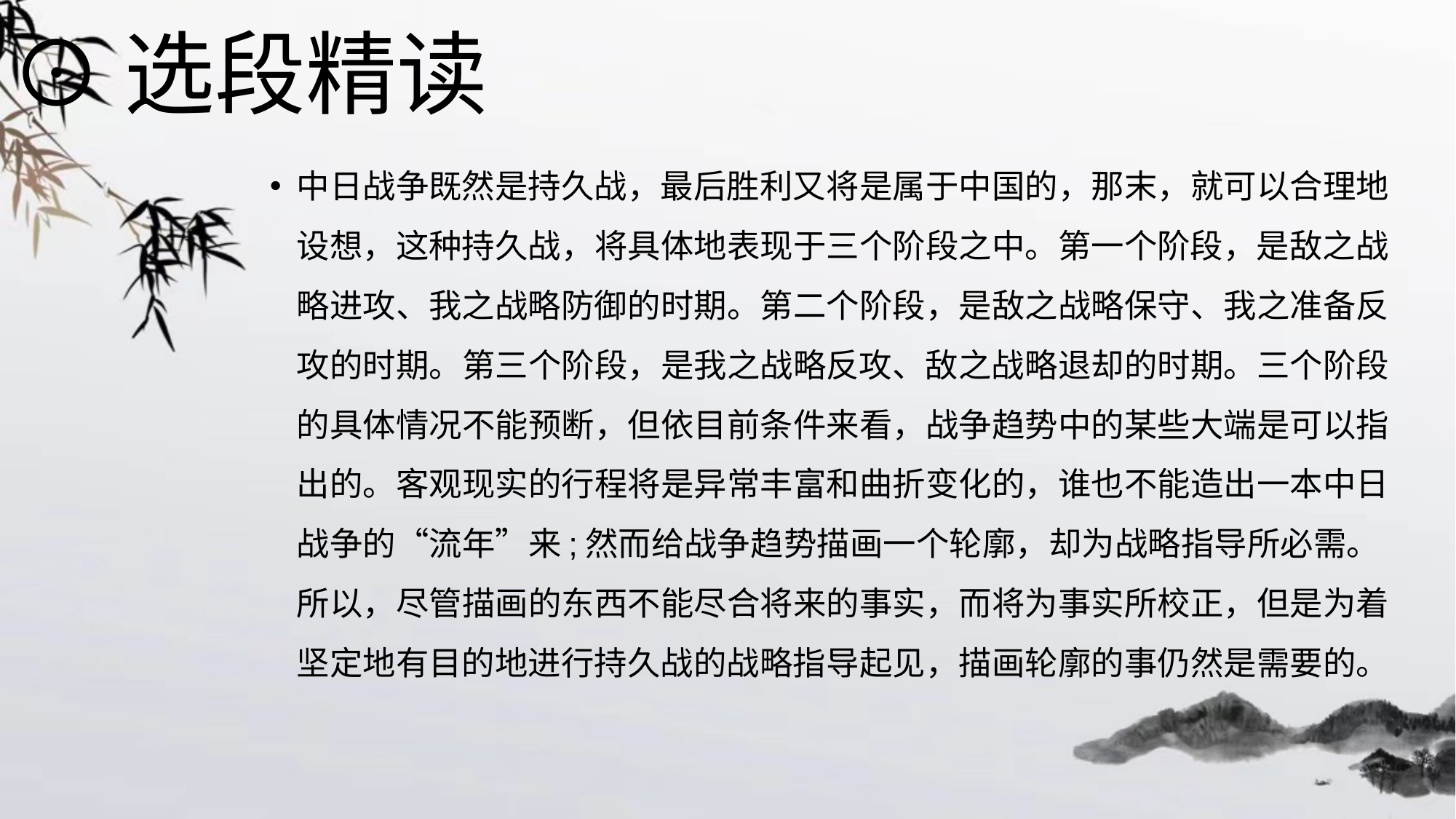

# ⊙选段精读
中日战争既然是持久战，最后胜利又将是属于中国的，那末，就可以合理地设想，这种持久战，将具体地表现于三个阶段之中。第一个阶段，是敌之战略进攻、我之战略防御的时期。第二个阶段，是敌之战略保守、我之准备反攻的时期。第三个阶段，是我之战略反攻、敌之战略退却的时期。三个阶段的具体情况不能预断，但依目前条件来看，战争趋势中的某些大端是可以指出的。客观现实的行程将是异常丰富和曲折变化的，谁也不能造出一本中日战争的“流年”来;然而给战争趋势描画一个轮廓，却为战略指导所必需。所以，尽管描画的东西不能尽合将来的事实，而将为事实所校正，但是为着坚定地有目的地进行持久战的战略指导起见，描画轮廓的事仍然是需要的。